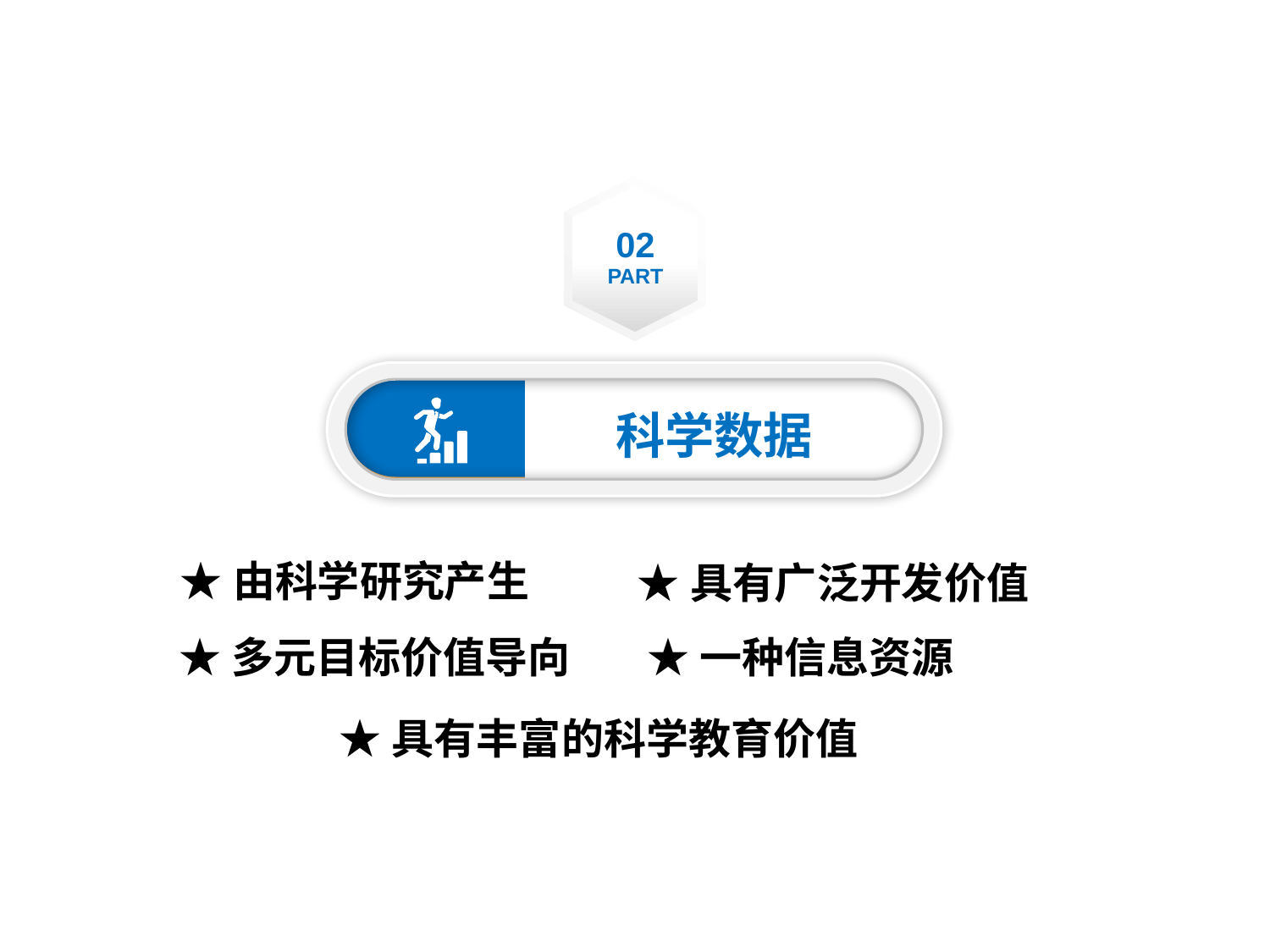

02
PART

科学数据
★由科学研究产生
★具有广泛开发价值
★一种信息资源
★多元目标价值导向
★具有丰富的科学教育价值